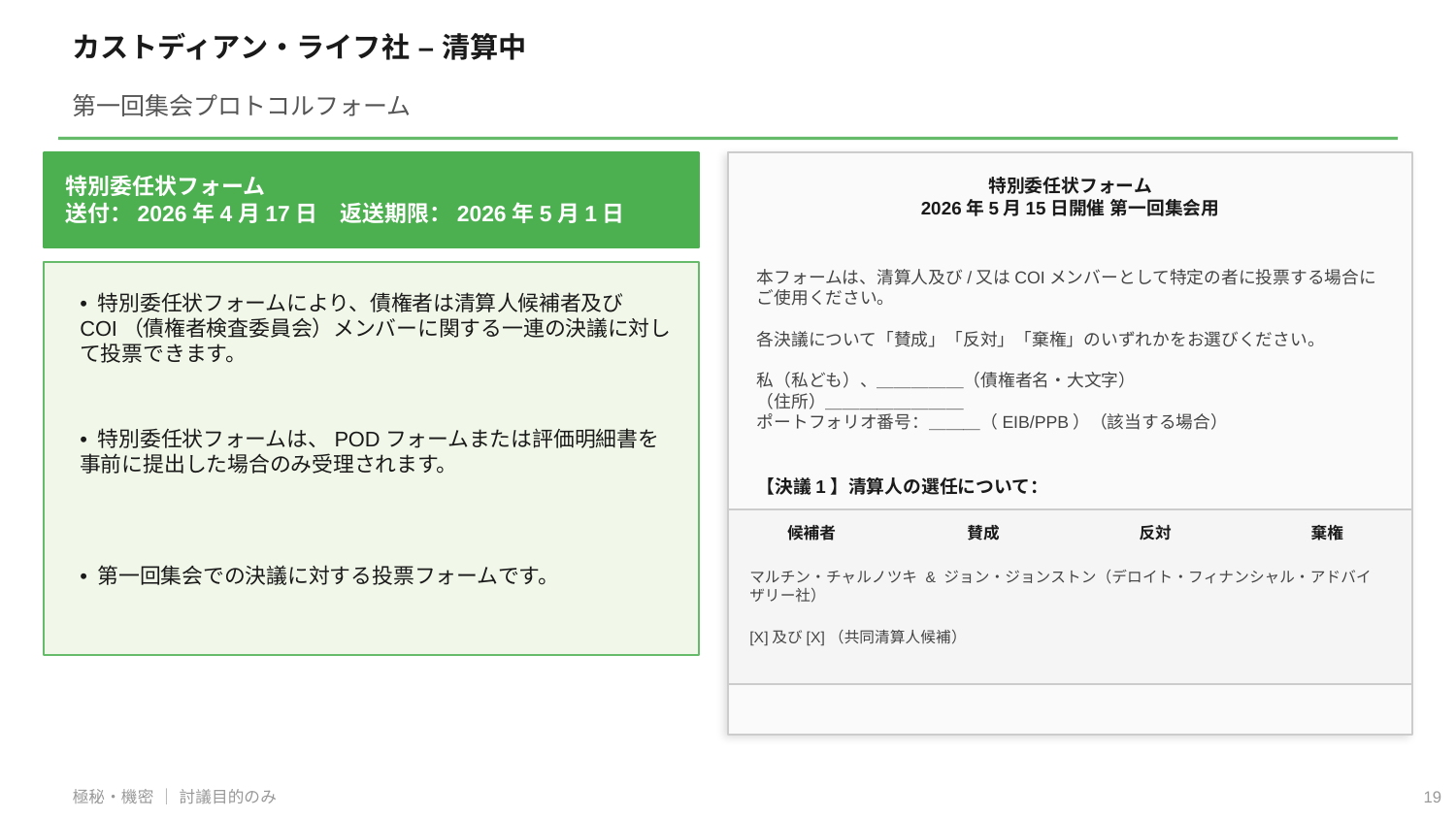

カストディアン・ライフ社 – 清算中
第一回集会プロトコルフォーム

特別委任状フォーム
送付：2026年4月17日　返送期限：2026年5月1日
特別委任状フォーム
2026年5月15日開催 第一回集会用
本フォームは、清算人及び/又はCOIメンバーとして特定の者に投票する場合にご使用ください。

各決議について「賛成」「反対」「棄権」のいずれかをお選びください。

私（私ども）、＿＿＿＿＿（債権者名・大文字）
（住所）＿＿＿＿＿＿＿＿
ポートフォリオ番号：＿＿＿（EIB/PPB）（該当する場合）

• 特別委任状フォームにより、債権者は清算人候補者及びCOI（債権者検査委員会）メンバーに関する一連の決議に対して投票できます。
• 特別委任状フォームは、PODフォームまたは評価明細書を事前に提出した場合のみ受理されます。
【決議1】清算人の選任について：

候補者
賛成
反対
棄権
• 第一回集会での決議に対する投票フォームです。
マルチン・チャルノツキ & ジョン・ジョンストン（デロイト・フィナンシャル・アドバイザリー社）
[X]及び[X]（共同清算人候補）
極秘・機密 ｜ 討議目的のみ
19